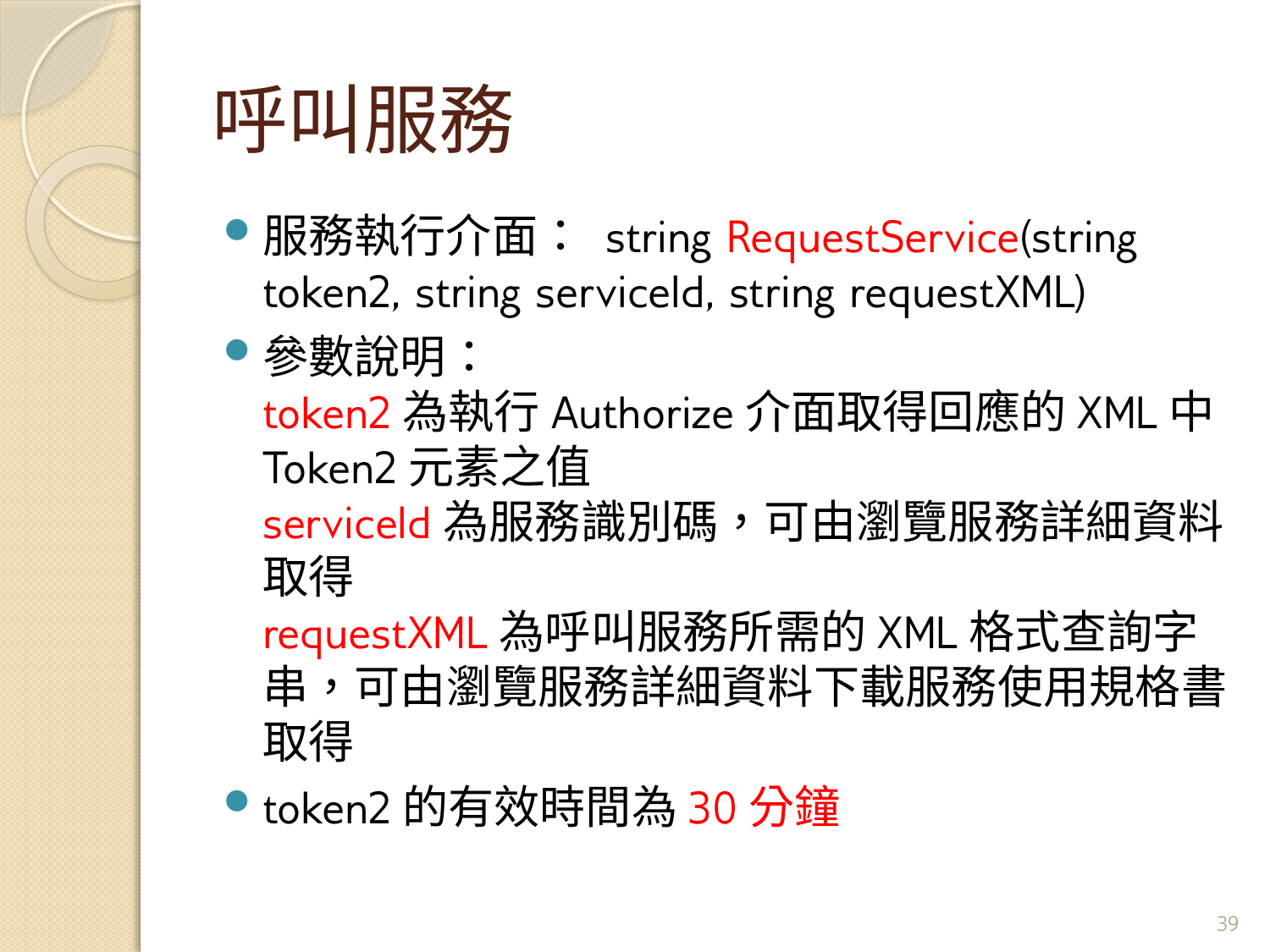

# 呼叫服務
服務執行介面： string RequestService(string token2, string serviceId, string requestXML)
參數說明：
token2為執行Authorize介面取得回應的XML中Token2元素之值
serviceId為服務識別碼，可由瀏覽服務詳細資料取得
requestXML為呼叫服務所需的XML格式查詢字串，可由瀏覽服務詳細資料下載服務使用規格書取得
token2的有效時間為30分鐘
39